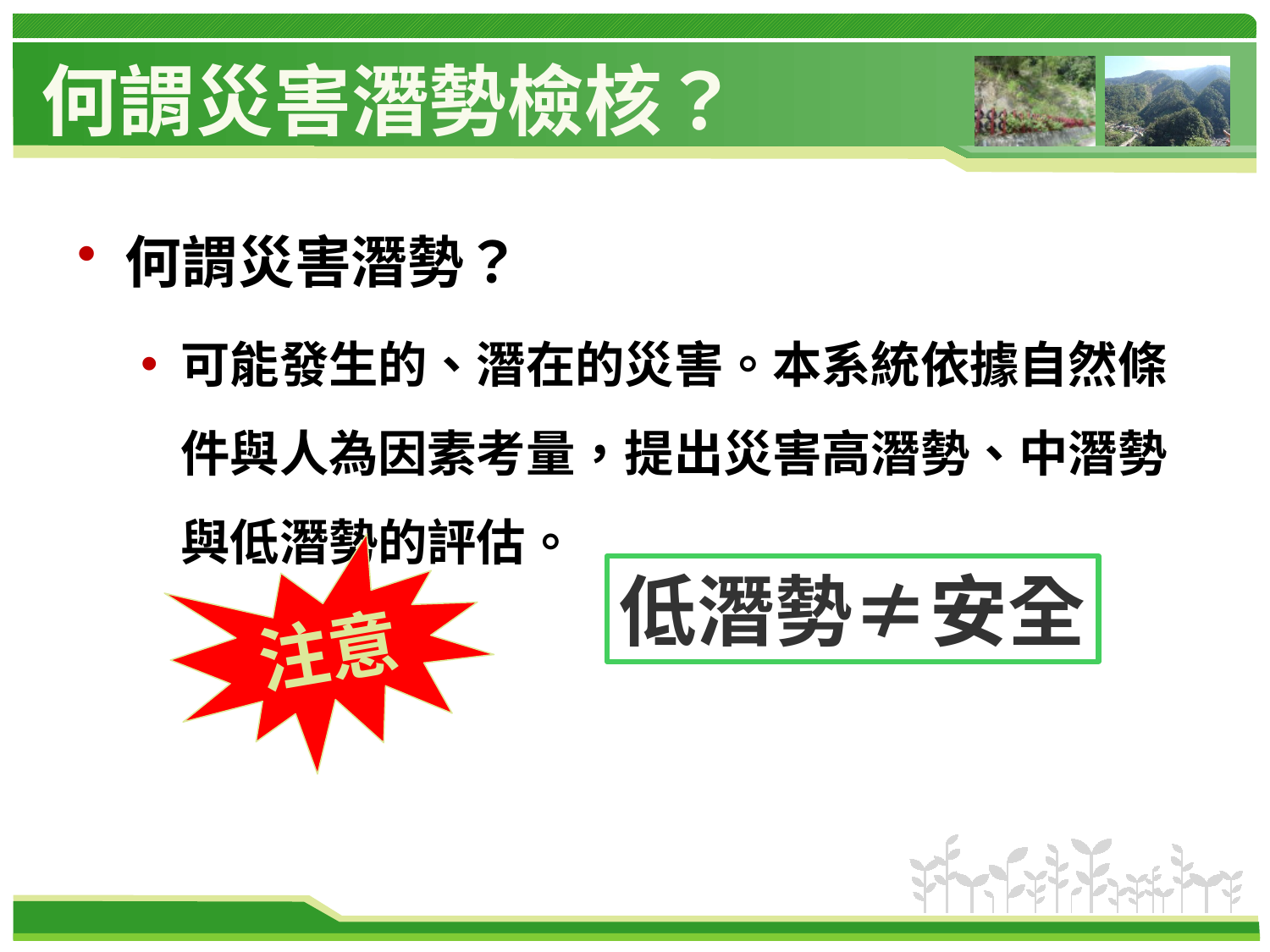

何謂災害潛勢檢核？
何謂災害潛勢？
可能發生的、潛在的災害。本系統依據自然條件與人為因素考量，提出災害高潛勢、中潛勢與低潛勢的評估。

注意
低潛勢≠安全